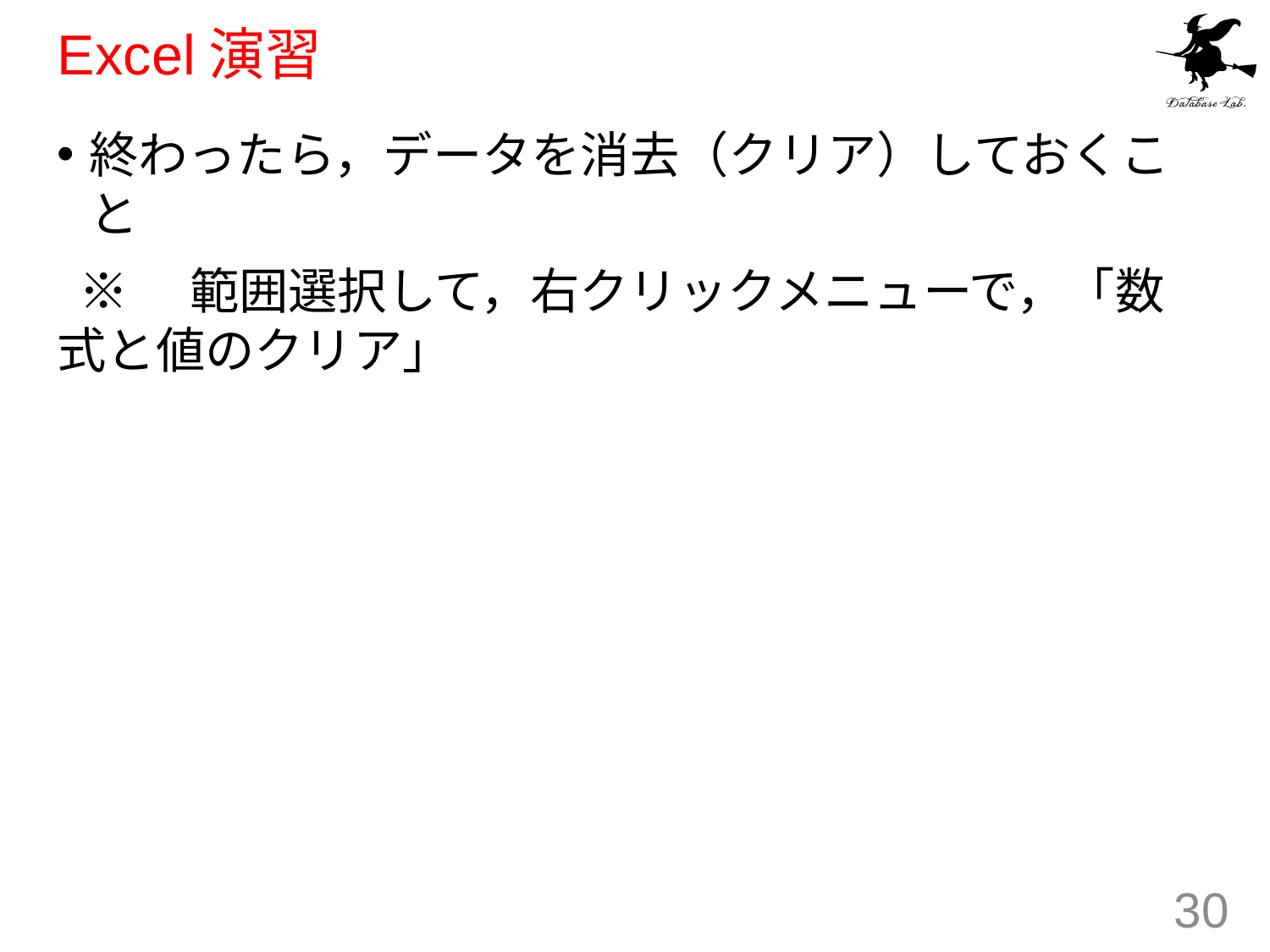

# Excel演習
終わったら，データを消去（クリア）しておくこと
  ※　範囲選択して，右クリックメニューで，「数式と値のクリア」
30